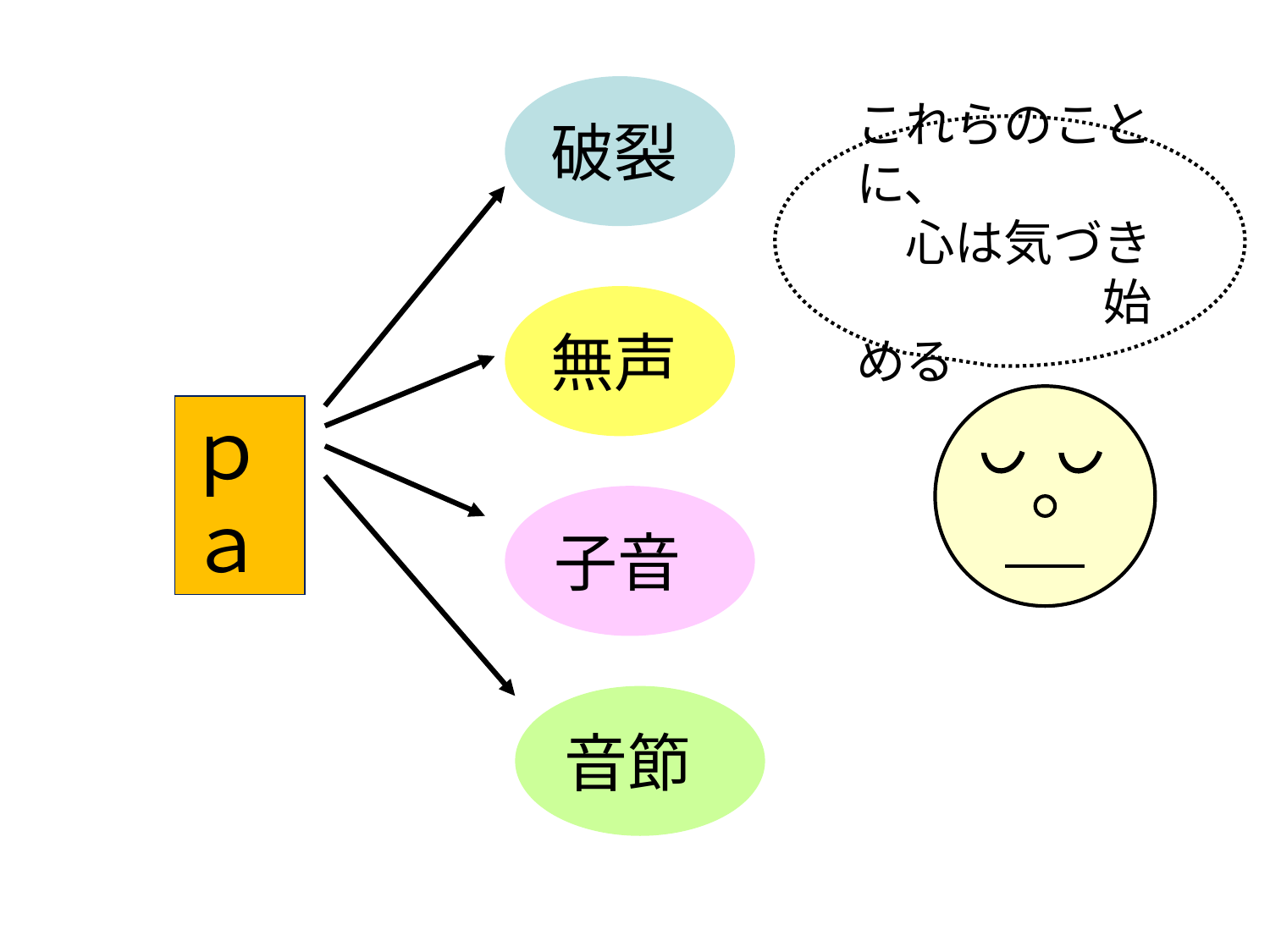

破裂
これらのことに、
　心は気づき
　　　　　始める
無声

ｐａ
子音
音節